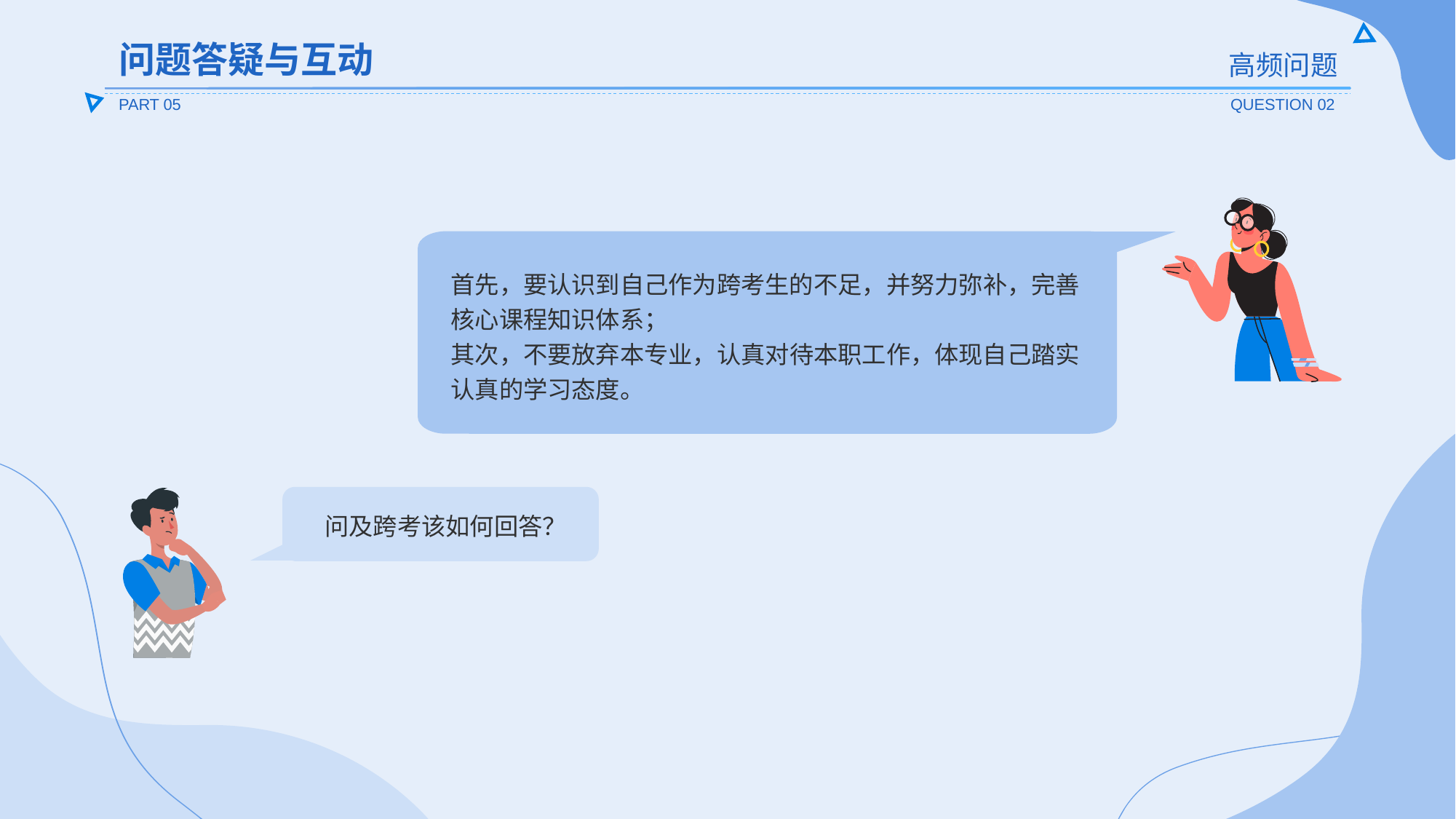

问题答疑与互动
高频问题
PART 05
QUESTION 02

首先，要认识到自己作为跨考生的不足，并努力弥补，完善核心课程知识体系；
其次，不要放弃本专业，认真对待本职工作，体现自己踏实认真的学习态度。

问及跨考该如何回答？